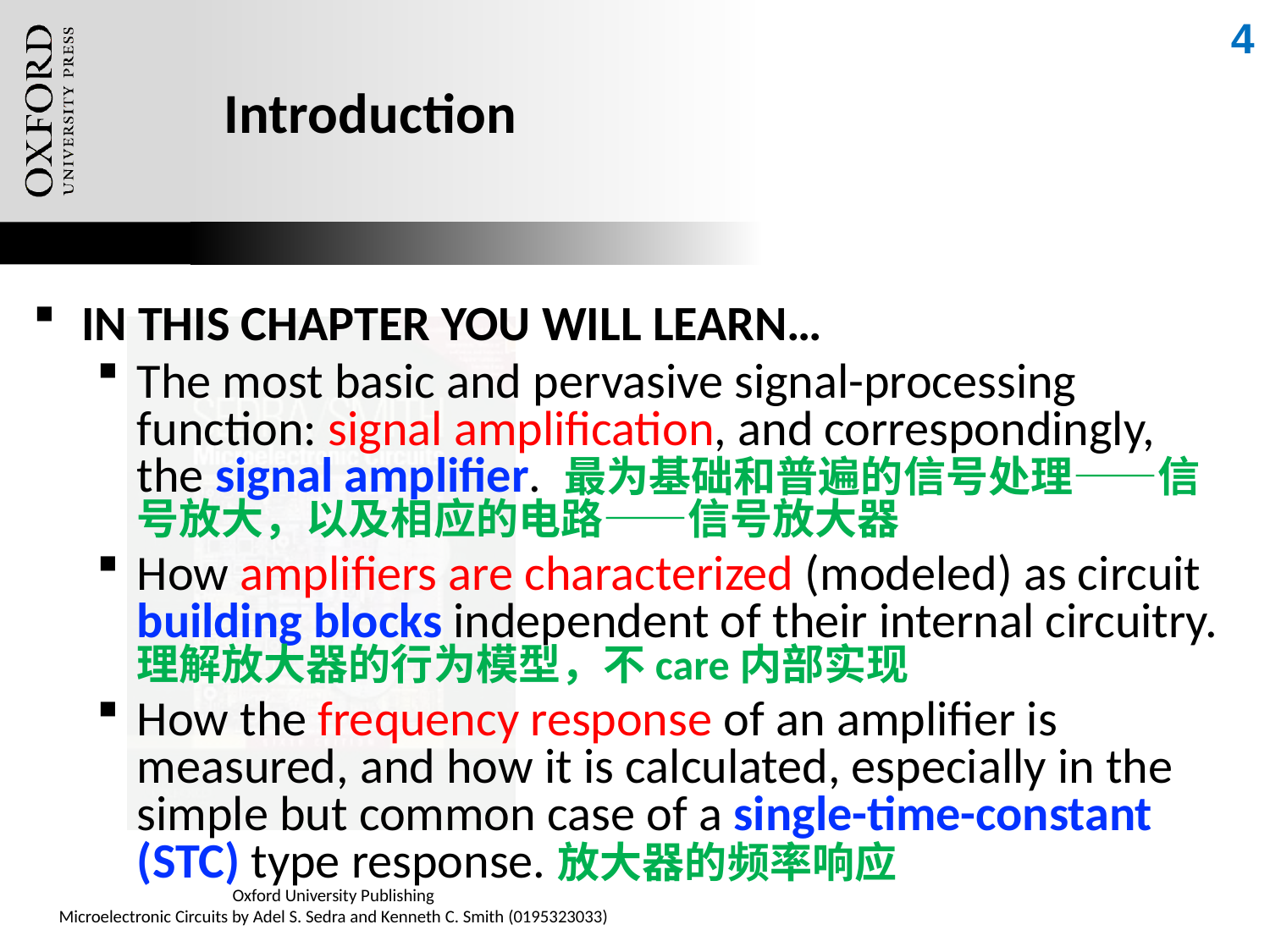

4
# Introduction
IN THIS CHAPTER YOU WILL LEARN…
The most basic and pervasive signal-processing function: signal amplification, and correspondingly, the signal amplifier. 最为基础和普遍的信号处理——信号放大，以及相应的电路——信号放大器
How amplifiers are characterized (modeled) as circuit building blocks independent of their internal circuitry.理解放大器的行为模型，不care内部实现
How the frequency response of an amplifier is measured, and how it is calculated, especially in the simple but common case of a single-time-constant (STC) type response.放大器的频率响应

Oxford University Publishing
Microelectronic Circuits by Adel S. Sedra and Kenneth C. Smith (0195323033)